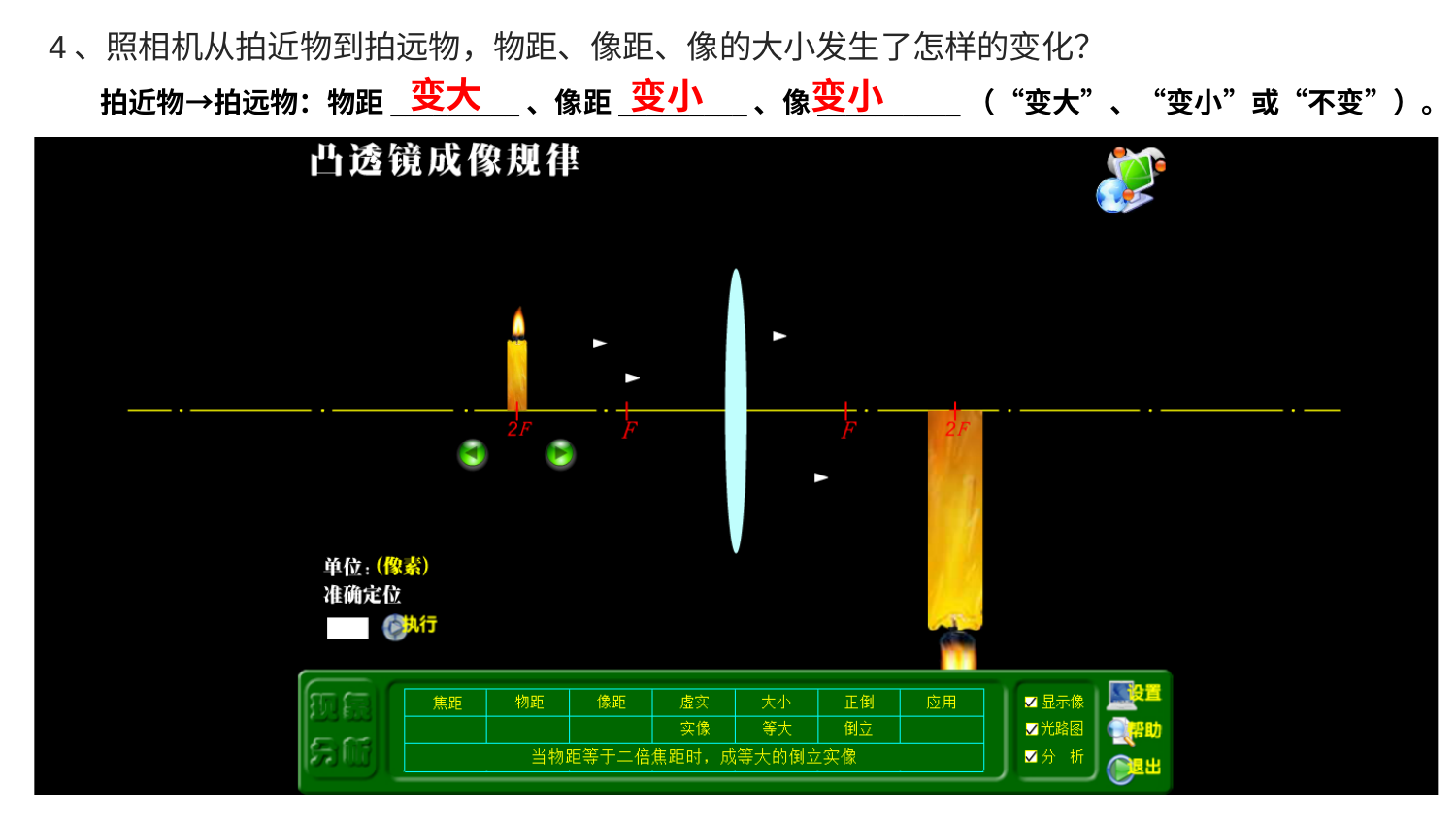

4、照相机从拍近物到拍远物，物距、像距、像的大小发生了怎样的变化？
变大
变小
变小
拍近物→拍远物：物距_________、像距_________、像__________（“变大”、“变小”或“不变”）。